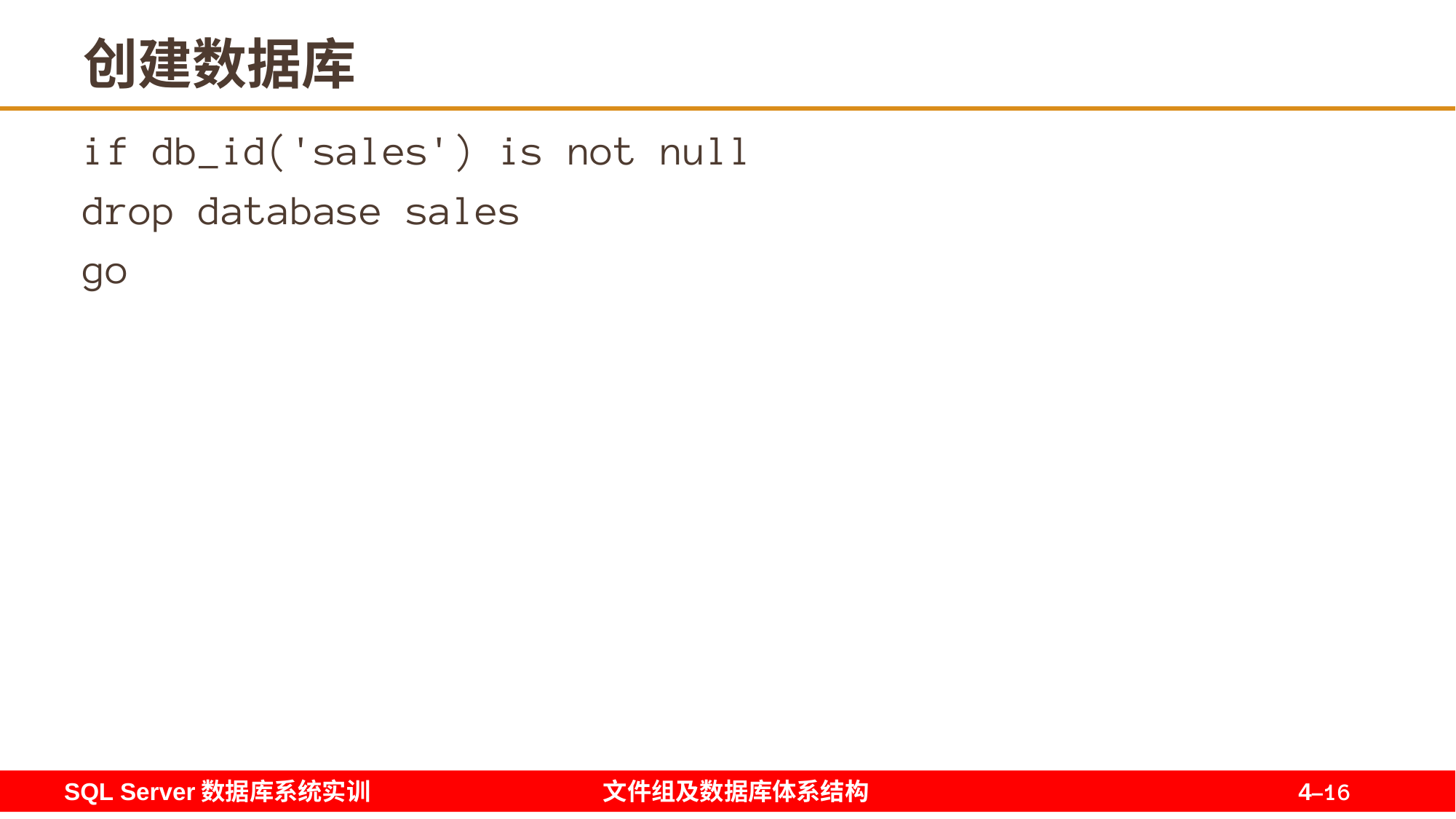

16
# 创建数据库
if db_id('sales') is not null
drop database sales
go